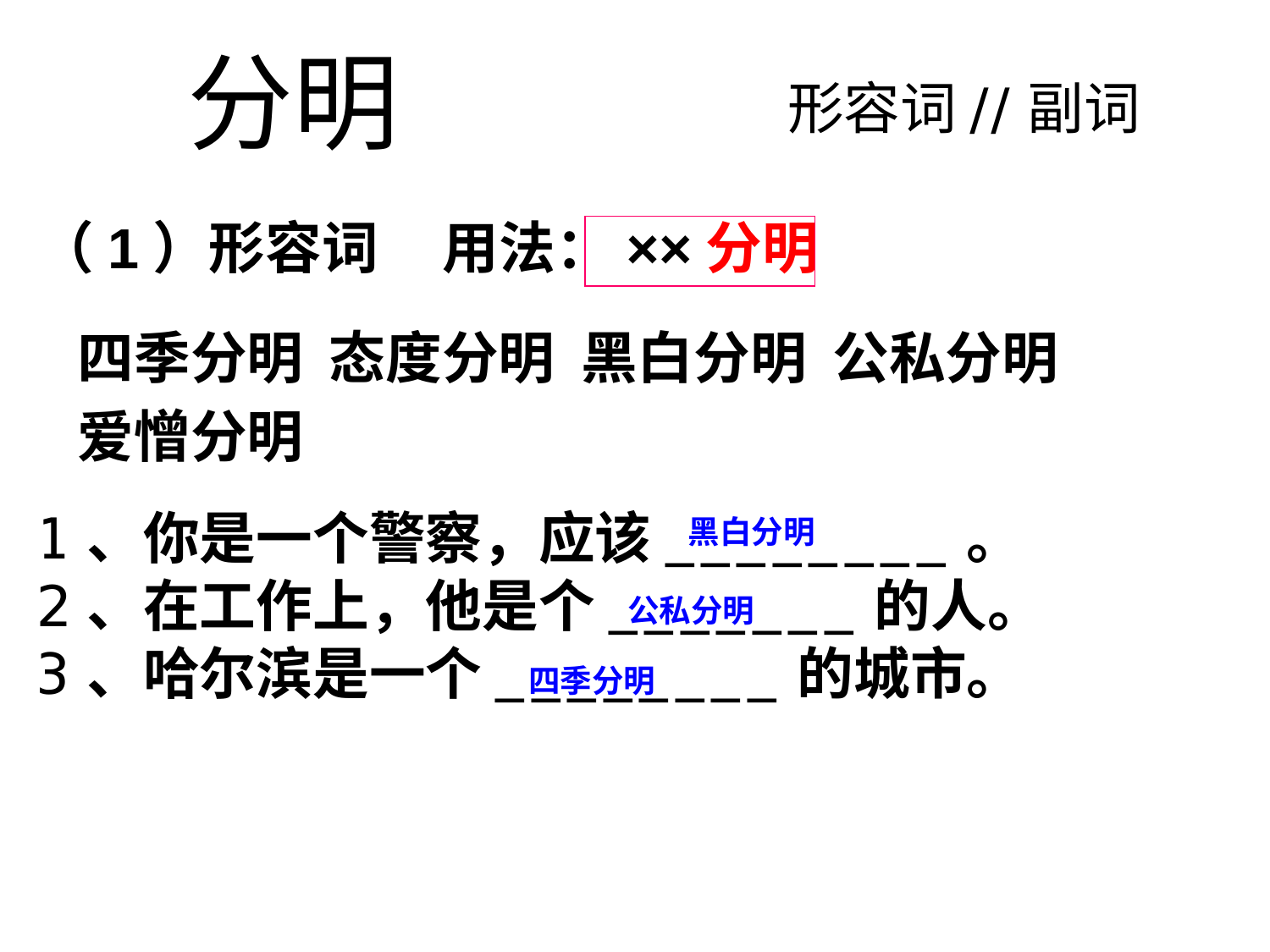

# 分明
形容词//副词
（1）形容词     用法：××分明

四季分明  态度分明  黑白分明  公私分明
爱憎分明
1、你是一个警察，应该________。
2、在工作上，他是个_______的人。
3、哈尔滨是一个________的城市。
黑白分明
公私分明
四季分明